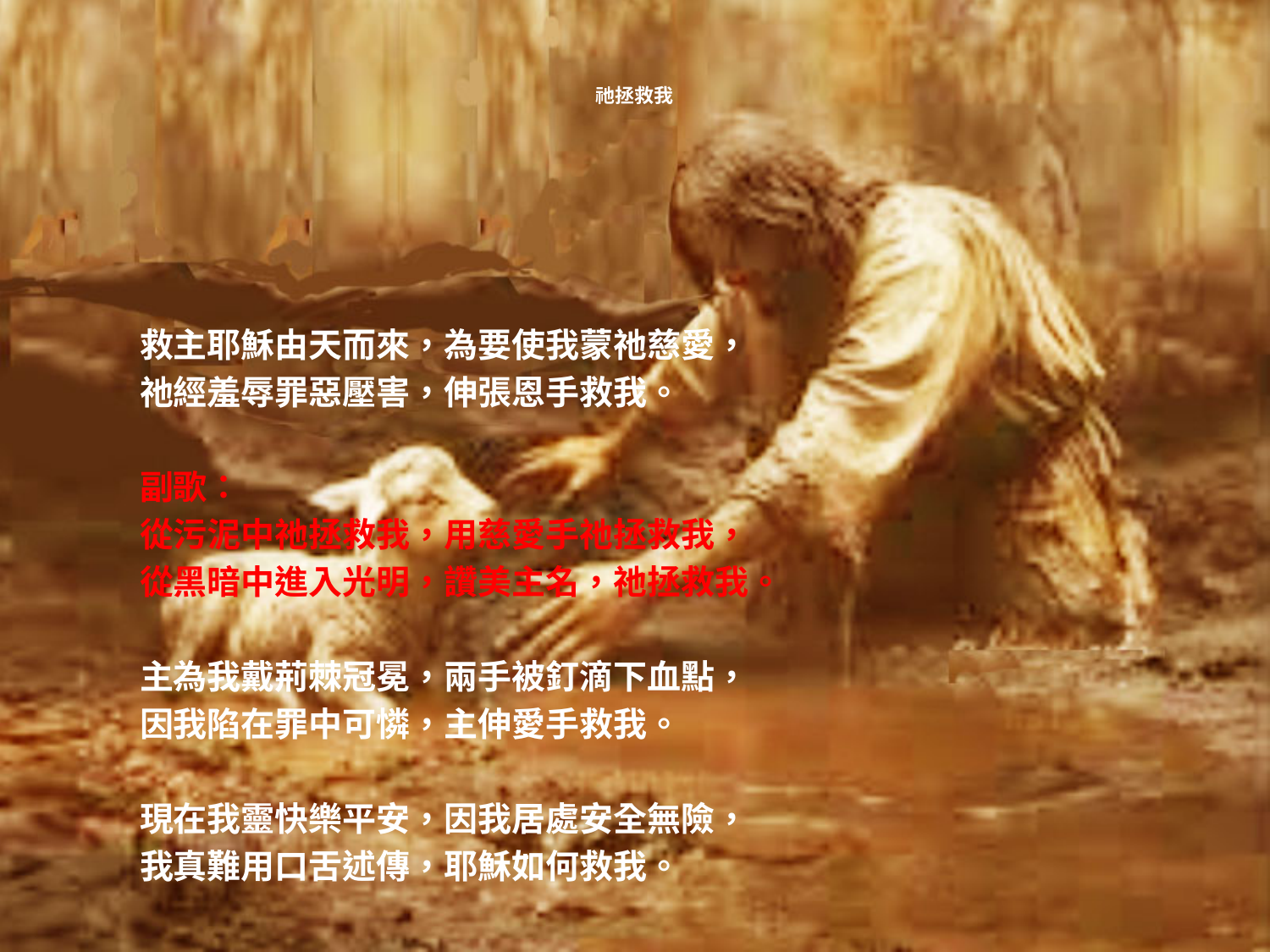

# 祂拯救我
救主耶穌由天而來，為要使我蒙祂慈愛，
祂經羞辱罪惡壓害，伸張恩手救我。

副歌：
從污泥中祂拯救我，用慈愛手祂拯救我，
從黑暗中進入光明，讚美主名，祂拯救我。

主為我戴荊棘冠冕，兩手被釘滴下血點，
因我陷在罪中可憐，主伸愛手救我。

現在我靈快樂平安，因我居處安全無險，
我真難用口舌述傳，耶穌如何救我。